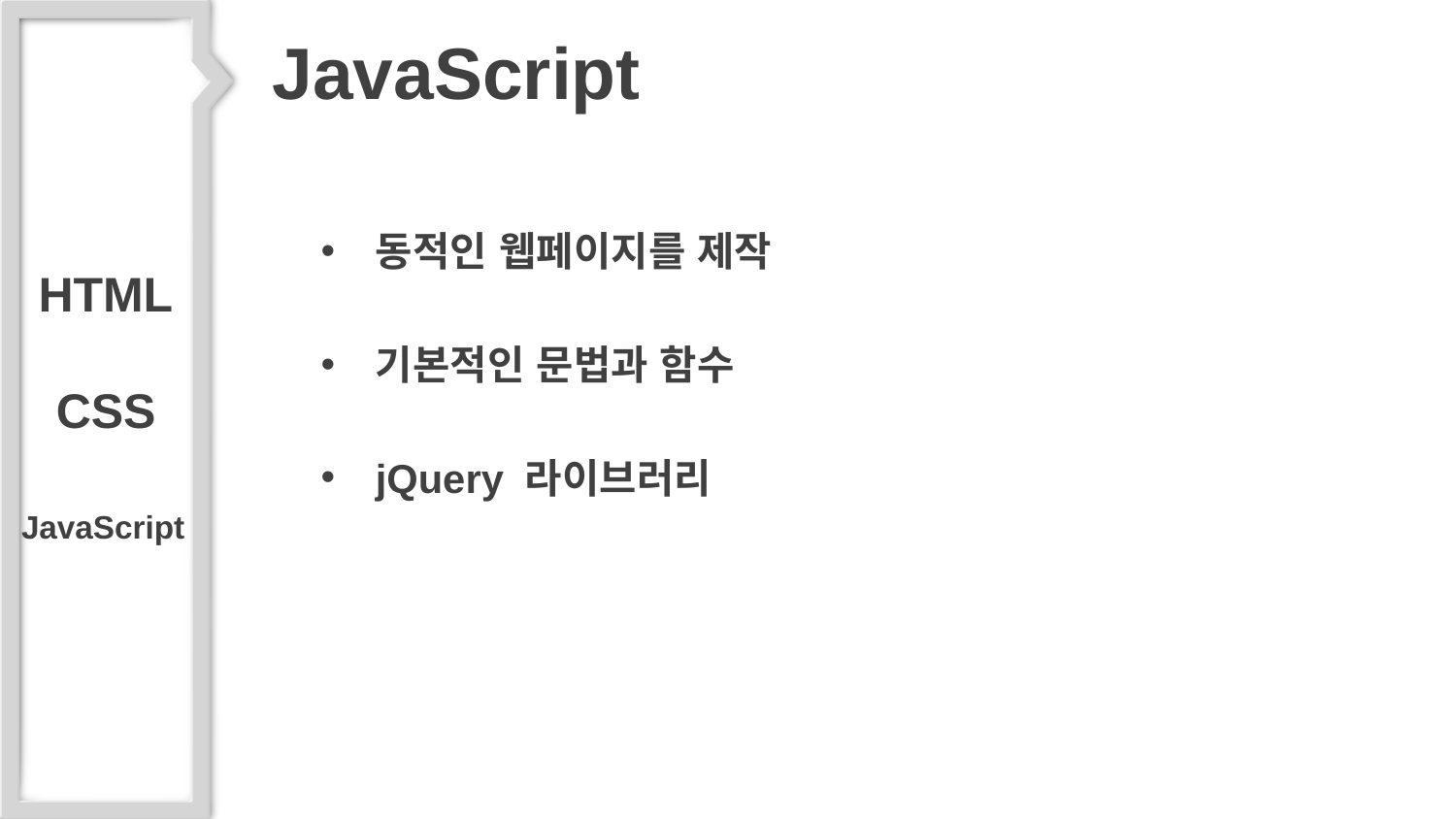

# JavaScript

동적인 웹페이지를 제작

기본적인 문법과 함수

jQuery 라이브러리

HTML
CSS
JavaScript